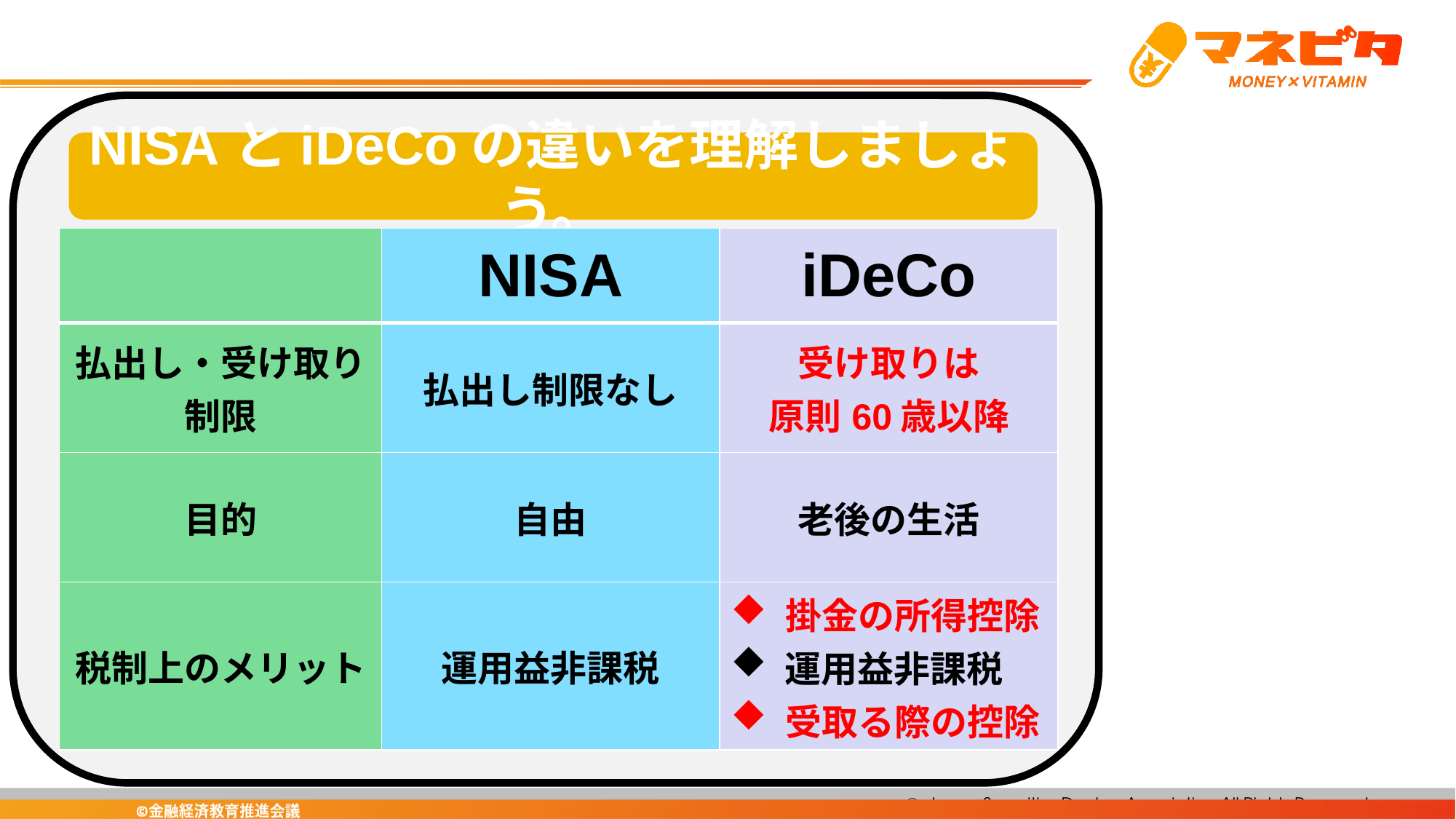

NISAとiDeCoの違いを理解しましょう。
|  | NISA | iDeCo |
| --- | --- | --- |
| 払出し・受け取り制限 | 払出し制限なし | 受け取りは 原則60歳以降 |
| 目的 | 自由 | 老後の生活 |
| 税制上のメリット | 運用益非課税 | 掛金の所得控除 運用益非課税 受取る際の控除 |